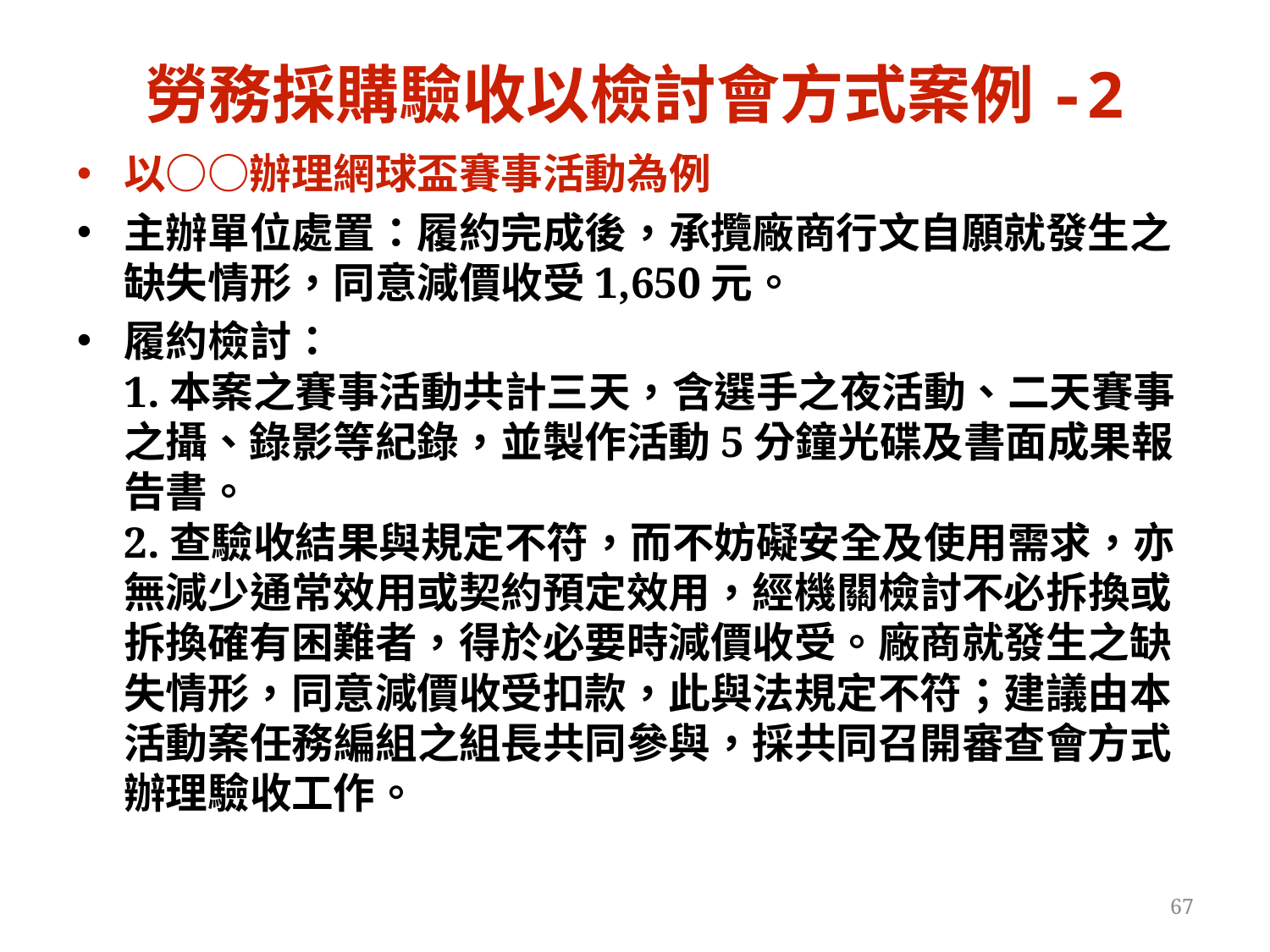

勞務採購驗收以檢討會方式案例-2
以○○辦理網球盃賽事活動為例
主辦單位處置：履約完成後，承攬廠商行文自願就發生之缺失情形，同意減價收受1,650元。
履約檢討：
1.本案之賽事活動共計三天，含選手之夜活動、二天賽事之攝、錄影等紀錄，並製作活動5分鐘光碟及書面成果報告書。
2.查驗收結果與規定不符，而不妨礙安全及使用需求，亦無減少通常效用或契約預定效用，經機關檢討不必拆換或拆換確有困難者，得於必要時減價收受。廠商就發生之缺失情形，同意減價收受扣款，此與法規定不符；建議由本活動案任務編組之組長共同參與，採共同召開審查會方式辦理驗收工作。
67